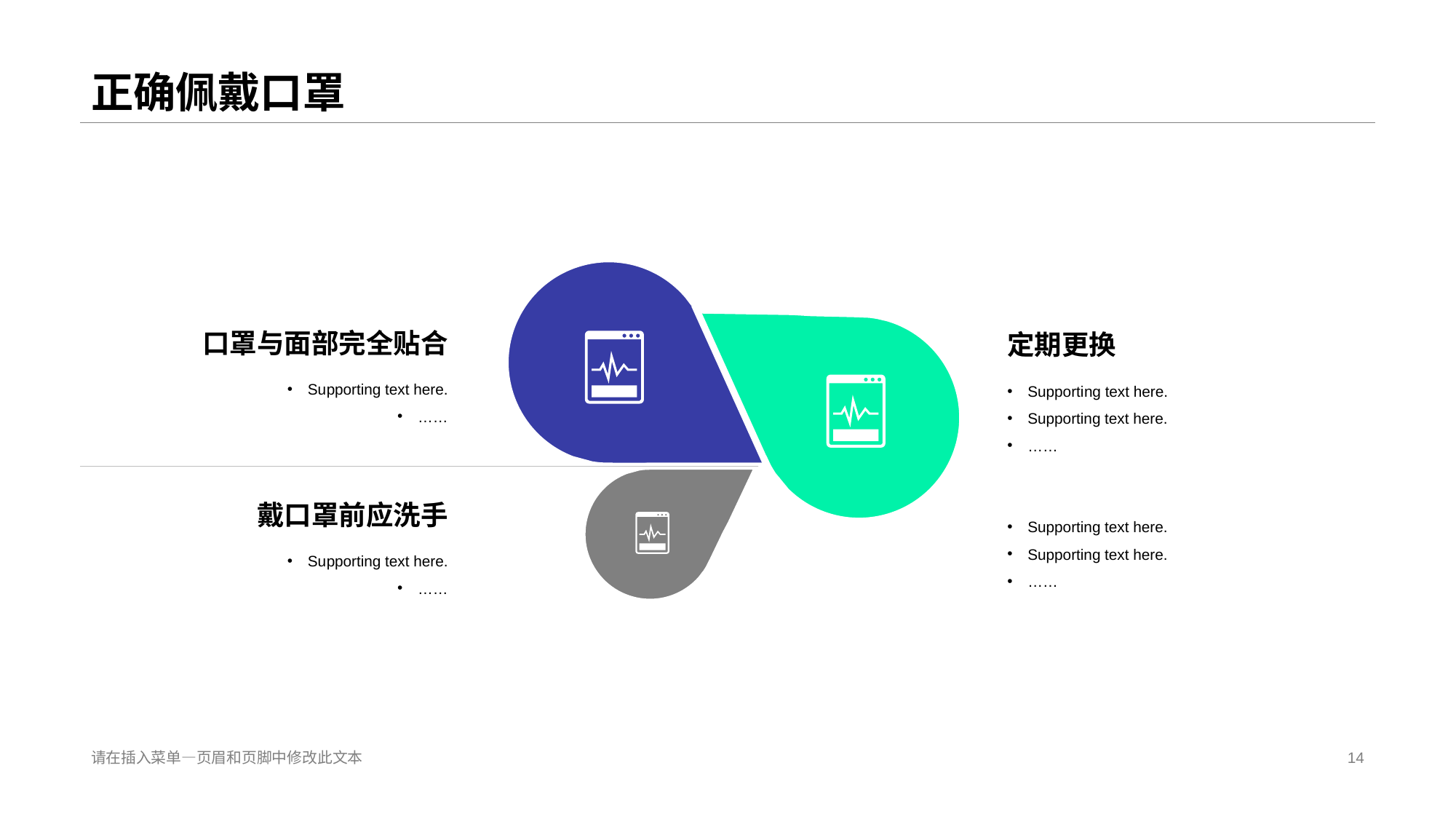

# 正确佩戴口罩

口罩与面部完全贴合
Su pporting text here.
……
戴口罩前应洗手
Su pporting text here.
……
定期更换
Supporti ng text here.
Supporting text here.
……

Supporting text here.
Supporting text here.
……

请在插入菜单—页眉和页脚中修改此文本
14